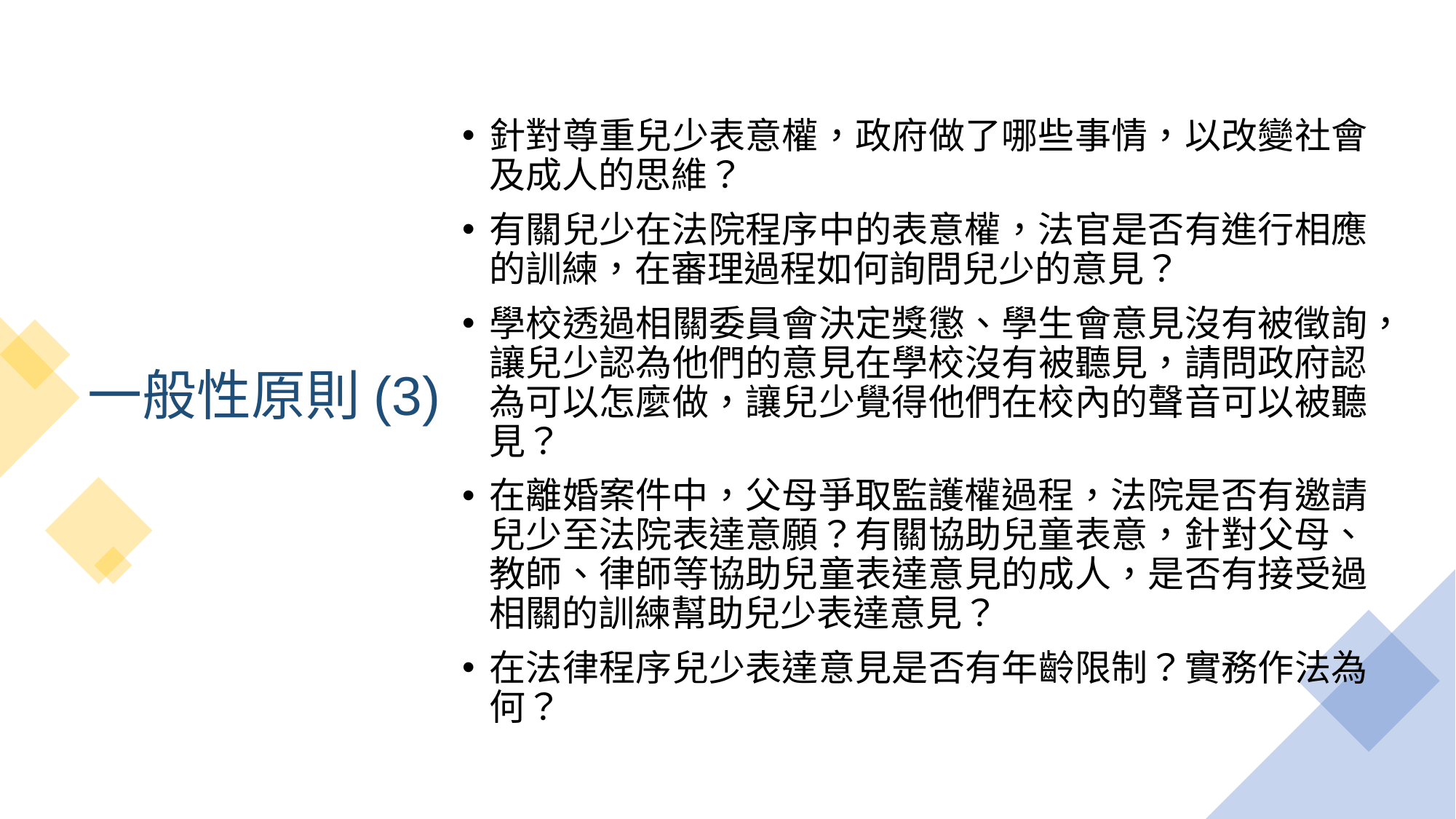

# 一般性原則(3)
針對尊重兒少表意權，政府做了哪些事情，以改變社會及成人的思維？
有關兒少在法院程序中的表意權，法官是否有進行相應的訓練，在審理過程如何詢問兒少的意見？
學校透過相關委員會決定獎懲、學生會意見沒有被徵詢，讓兒少認為他們的意見在學校沒有被聽見，請問政府認為可以怎麼做，讓兒少覺得他們在校內的聲音可以被聽見？
在離婚案件中，父母爭取監護權過程，法院是否有邀請兒少至法院表達意願？有關協助兒童表意，針對父母、教師、律師等協助兒童表達意見的成人，是否有接受過相關的訓練幫助兒少表達意見？
在法律程序兒少表達意見是否有年齡限制？實務作法為何？